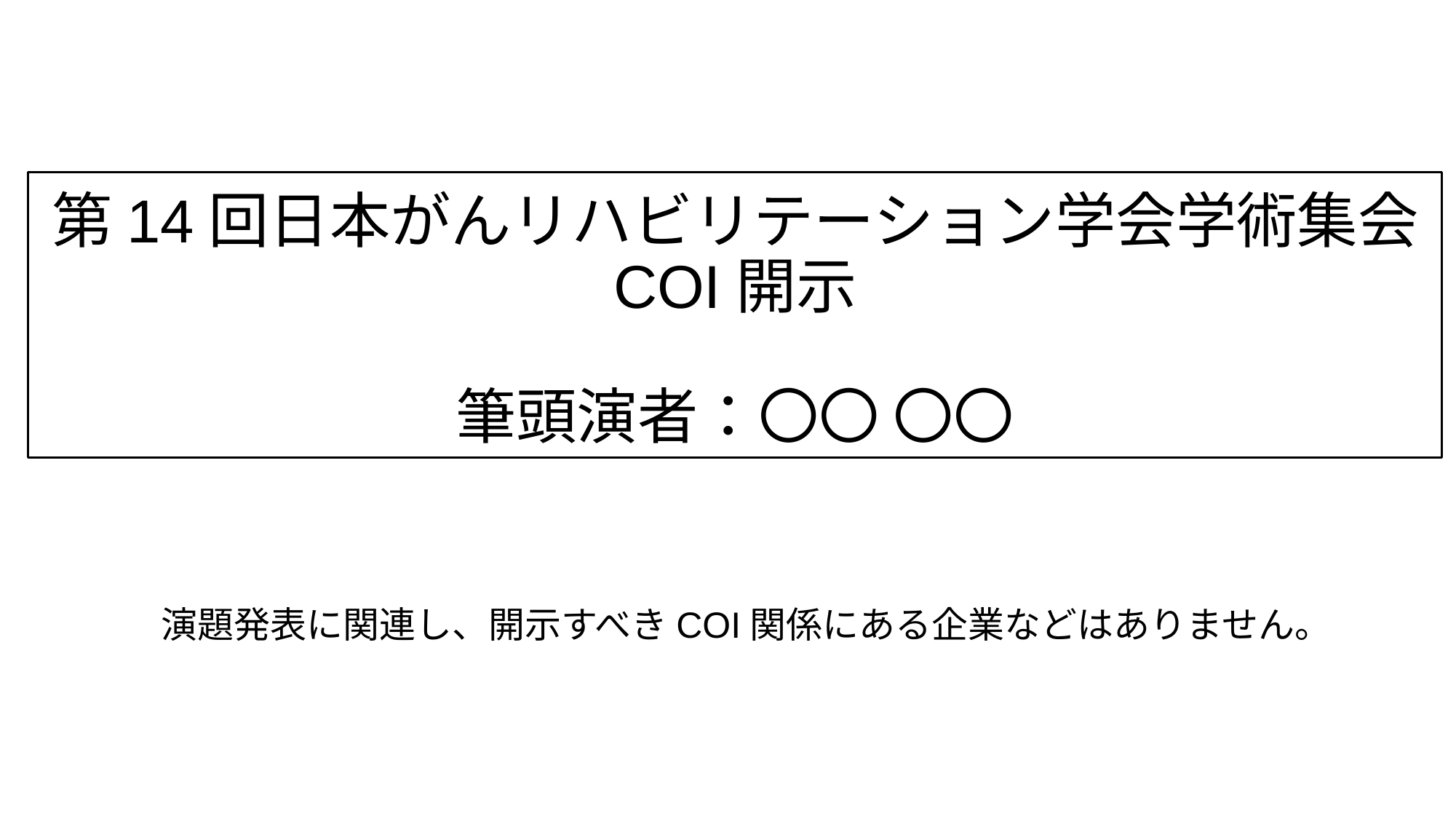

# 第14回日本がんリハビリテーション学会学術集会 COI開示 筆頭演者：〇〇 〇〇
演題発表に関連し、開示すべきCOI関係にある企業などはありません。